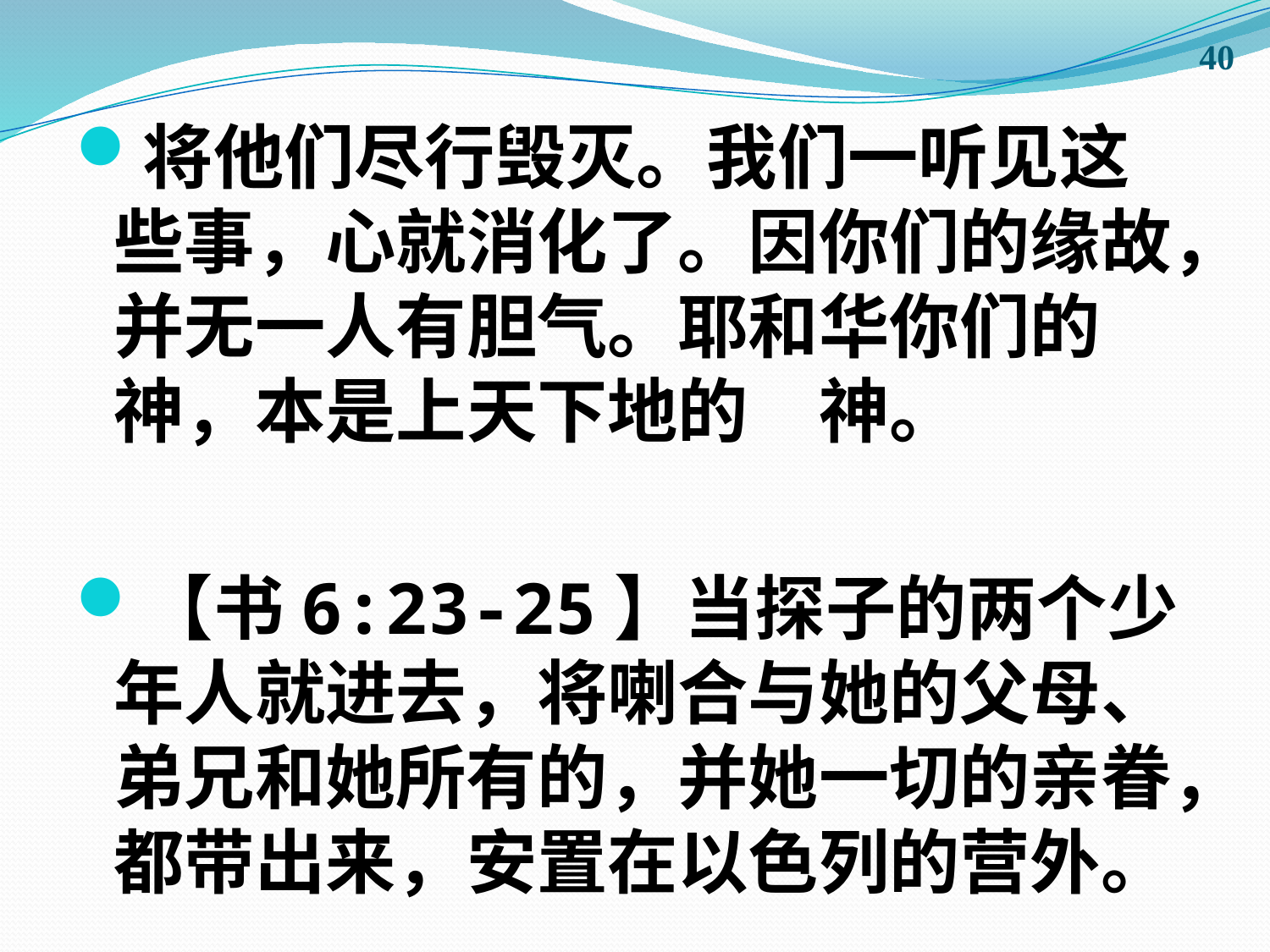

40
将他们尽行毁灭。我们一听见这些事，心就消化了。因你们的缘故，并无一人有胆气。耶和华你们的　神，本是上天下地的　神。

【书6:23-25】当探子的两个少年人就进去，将喇合与她的父母、弟兄和她所有的，并她一切的亲眷，都带出来，安置在以色列的营外。